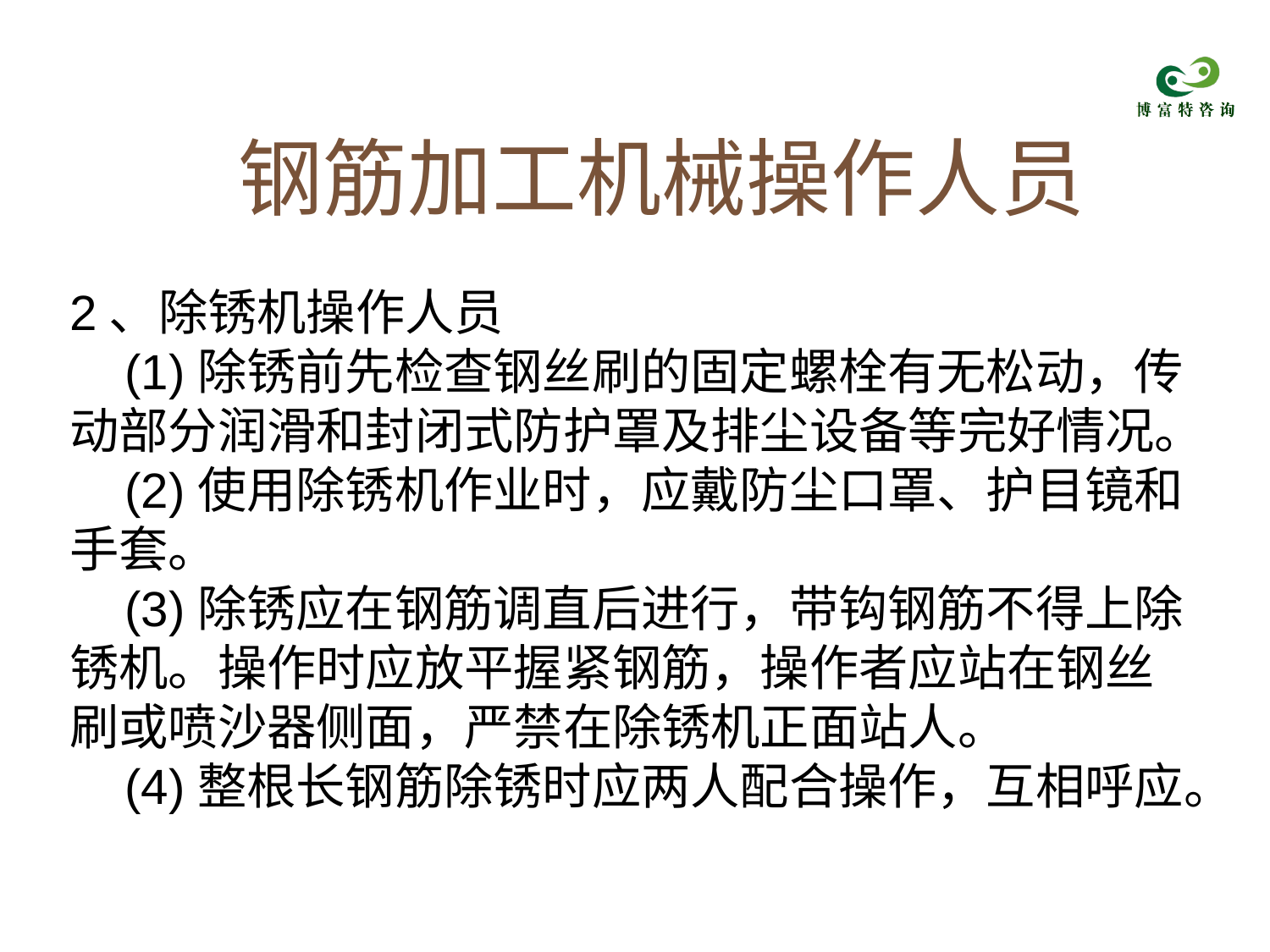

钢筋加工机械操作人员
2、除锈机操作人员
    (1)除锈前先检查钢丝刷的固定螺栓有无松动，传动部分润滑和封闭式防护罩及排尘设备等完好情况。
    (2)使用除锈机作业时，应戴防尘口罩、护目镜和手套。
    (3)除锈应在钢筋调直后进行，带钩钢筋不得上除锈机。操作时应放平握紧钢筋，操作者应站在钢丝刷或喷沙器侧面，严禁在除锈机正面站人。
    (4)整根长钢筋除锈时应两人配合操作，互相呼应。